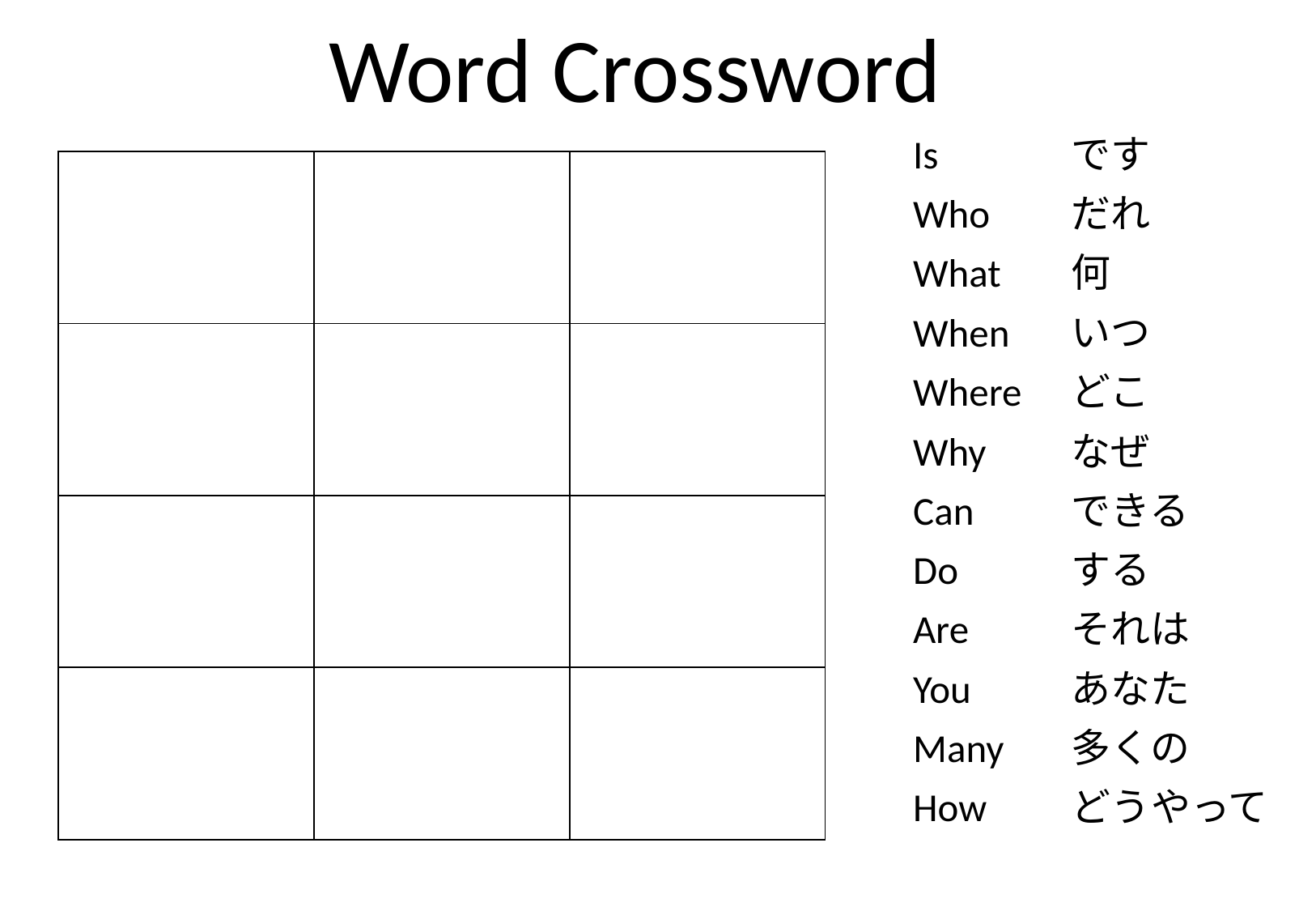

# Word Crossword
Is	　です
Who	　だれ
What	　何
When	　いつ
Where	　どこ
Why	　なぜ
Can	　できる
Do	　する
Are	　それは
You	　あなた
Many	　多くの
How	　どう	やって
|  |  |  |
| --- | --- | --- |
|  |  |  |
|  |  |  |
|  |  |  |